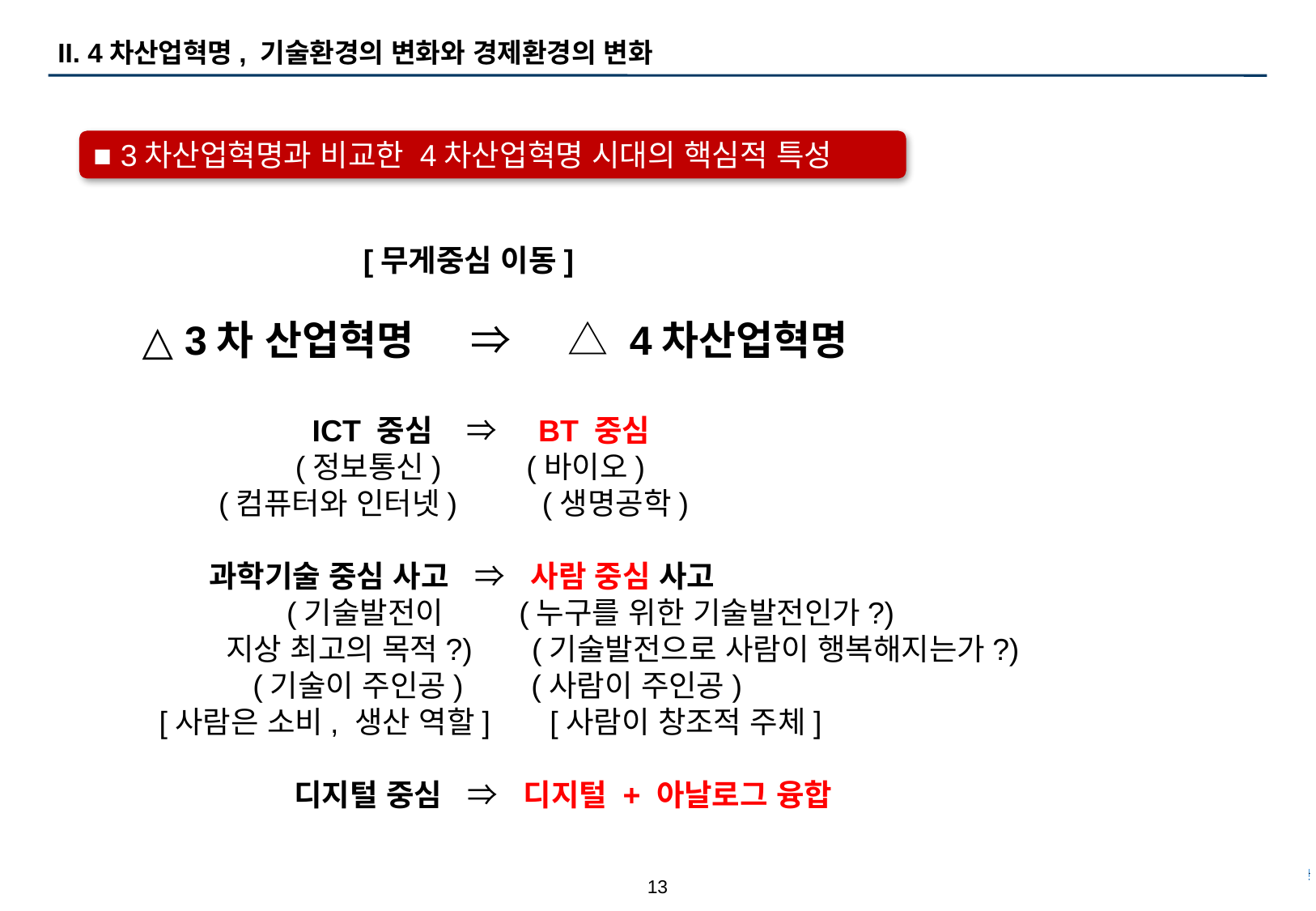

# II. 4차산업혁명, 기술환경의 변화와 경제환경의 변화
■ 3차산업혁명과 비교한 4차산업혁명 시대의 핵심적 특성
                              [무게중심 이동]

   △ 3차 산업혁명     ⇒     △ 4차산업혁명

                        ICT 중심    ⇒    BT 중심
                      (정보통신)          (바이오)
             (컴퓨터와 인터넷)          (생명공학)

           과학기술 중심 사고   ⇒   사람 중심 사고
                     (기술발전이        (누구를 위한 기술발전인가?)
             지상 최고의 목적?)       (기술발전으로 사람이 행복해지는가?)
                 (기술이 주인공)        (사람이 주인공)
      [사람은 소비, 생산 역할]       [사람이 창조적 주체]

                     디지털 중심   ⇒   디지털 + 아날로그 융합